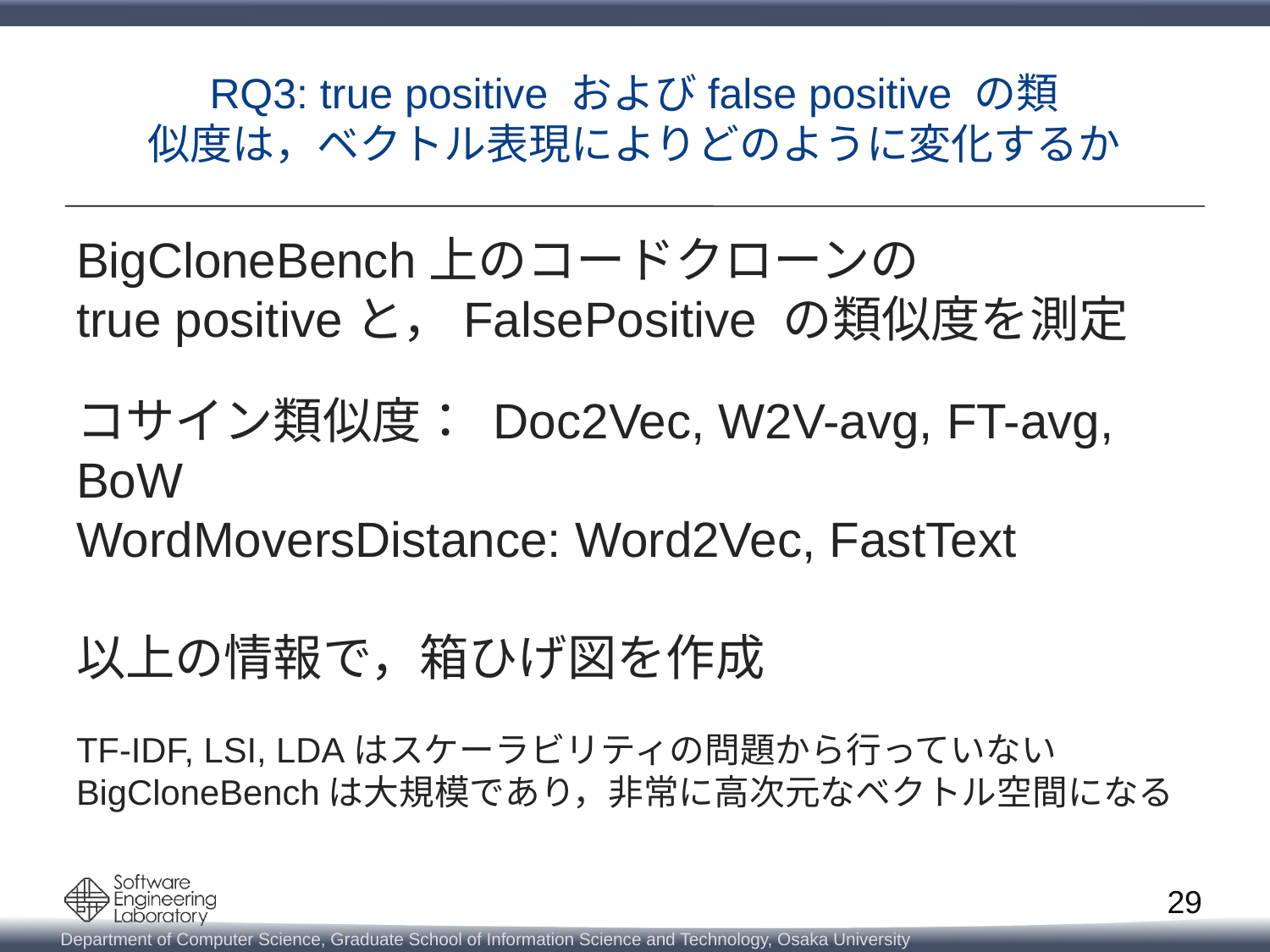

# RQ3: true positive およびfalse positive の類 似度は，ベクトル表現によりどのように変化するか
BigCloneBench上のコードクローンの
true positiveと，FalsePositive の類似度を測定
コサイン類似度： Doc2Vec, W2V-avg, FT-avg, BoW
WordMoversDistance: Word2Vec, FastText
以上の情報で，箱ひげ図を作成
TF-IDF, LSI, LDAはスケーラビリティの問題から行っていない
BigCloneBenchは大規模であり，非常に高次元なベクトル空間になる

29